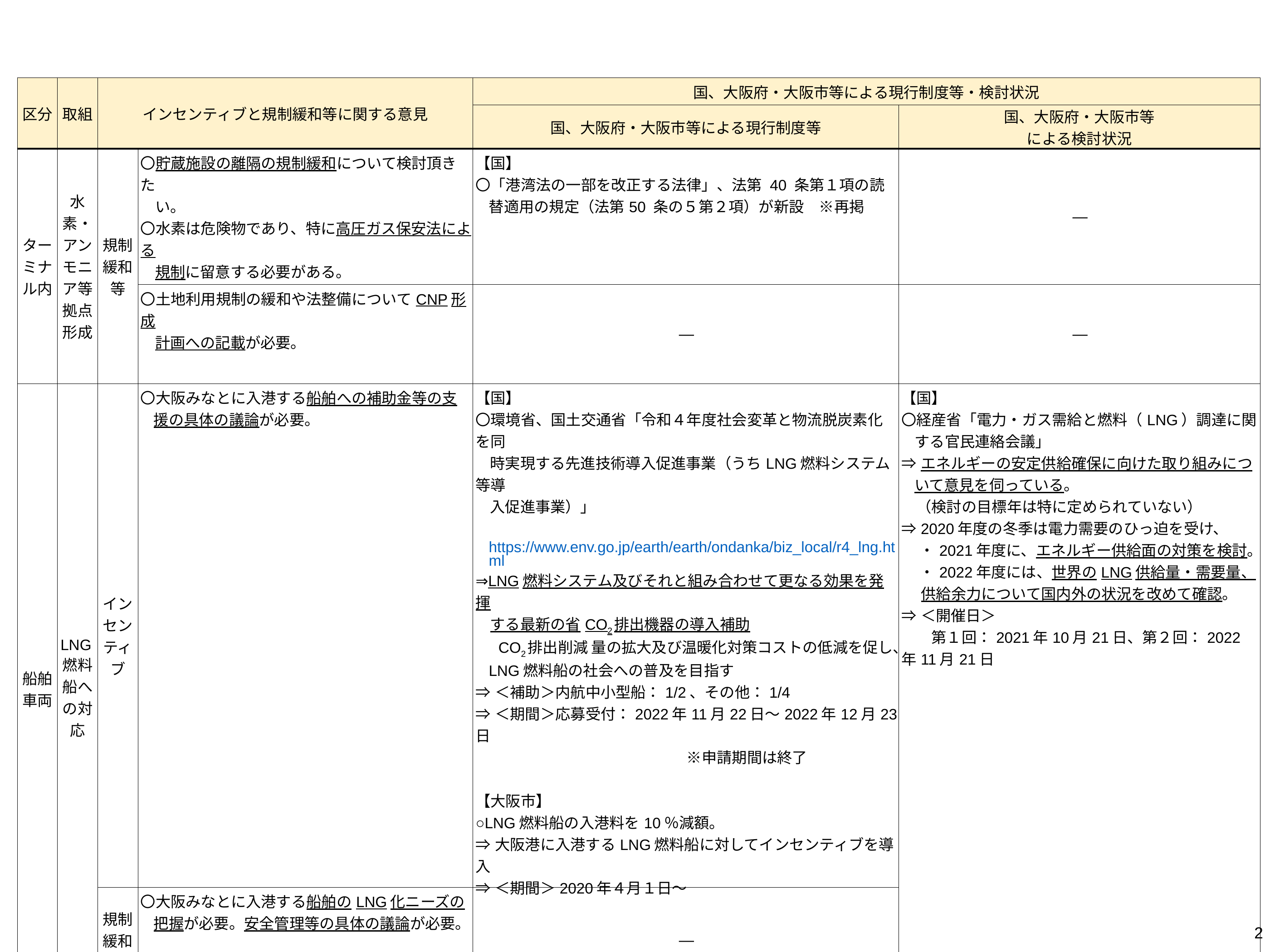

| 区分 | 取組 | インセンティブと規制緩和等に関する意見 |  | 国、大阪府・大阪市等による現行制度等・検討状況 |  |
| --- | --- | --- | --- | --- | --- |
|  |  |  |  | 国、大阪府・大阪市等による現行制度等 | 国、大阪府・大阪市等 による検討状況 |
| ターミナル内 | 水素・アンモニア等拠点形成 | 規制緩和等 | 〇貯蔵施設の離隔の規制緩和について検討頂きた い。 〇水素は危険物であり、特に高圧ガス保安法による 規制に留意する必要がある。 | 【国】 〇「港湾法の一部を改正する法律」、法第 40 条第１項の読替適用の規定（法第50 条の５第２項）が新設　※再掲 | — |
|  |  |  | 〇土地利用規制の緩和や法整備についてCNP形成 計画への記載が必要。 | — | — |
| 船舶車両 | LNG燃料船への対応 | インセンティブ | 〇大阪みなとに入港する船舶への補助金等の支援の具体の議論が必要。 | 【国】 〇環境省、国土交通省「令和４年度社会変革と物流脱炭素化を同 時実現する先進技術導入促進事業（うちLNG燃料システム等導 入促進事業）」 　https://www.env.go.jp/earth/earth/ondanka/biz\_local/r4\_lng.html ⇒LNG燃料システム及びそれと組み合わせて更なる効果を発揮 する最新の省CO2排出機器の導入補助 　 CO2排出削減 量の拡大及び温暖化対策コストの低減を促し、LNG燃料船の社会への普及を目指す ⇒＜補助＞内航中小型船：1/2、その他：1/4 ⇒＜期間＞応募受付：2022年11月22日〜2022年12月23日 　　　　　　　　　　　　　　※申請期間は終了 【大阪市】 ○LNG燃料船の入港料を10％減額。 ⇒大阪港に入港するLNG燃料船に対してインセンティブを導入 ⇒＜期間＞2020年４月１日～ | 【国】 〇経産省「電力・ガス需給と燃料（LNG）調達に関する官民連絡会議」 ⇒エネルギーの安定供給確保に向けた取り組みについて意見を伺っている。 　（検討の目標年は特に定められていない） ⇒2020年度の冬季は電力需要のひっ迫を受け、 　 ・2021年度に、エネルギー供給面の対策を検討。 　 ・2022年度には、世界のLNG供給量・需要量、供給余力について国内外の状況を改めて確認。 ⇒＜開催日＞ 　　第１回：2021年10月21日、第２回：2022年11月21日 |
|  |  | 規制緩和等 | 〇大阪みなとに入港する船舶のLNG化ニーズの把握が必要。安全管理等の具体の議論が必要。 | — |  |
2